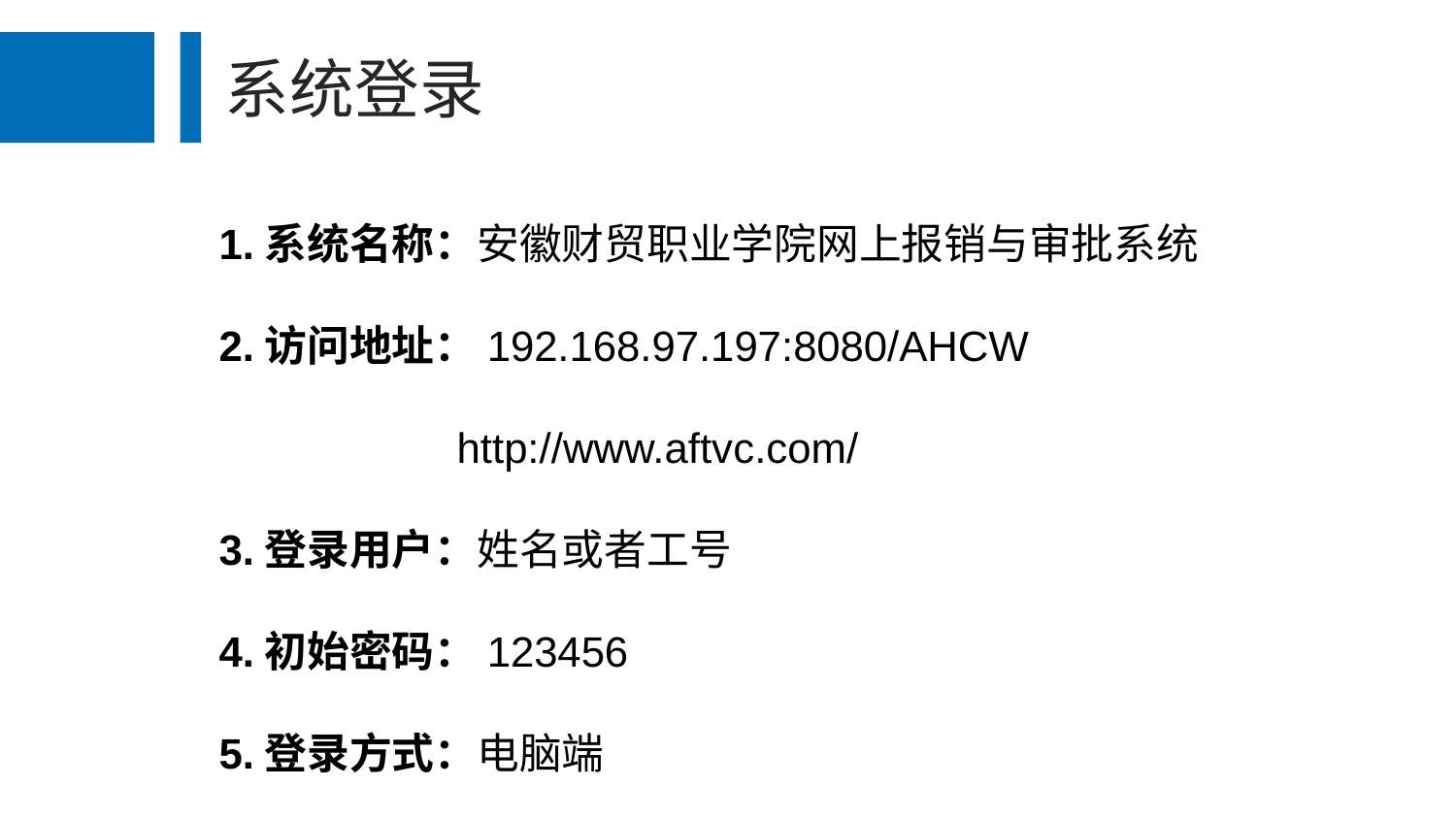

系统登录
1.系统名称：安徽财贸职业学院网上报销与审批系统
2.访问地址：192.168.97.197:8080/AHCW
                    http://www.aftvc.com/
3.登录用户：姓名或者工号
4.初始密码：123456
5.登录方式：电脑端